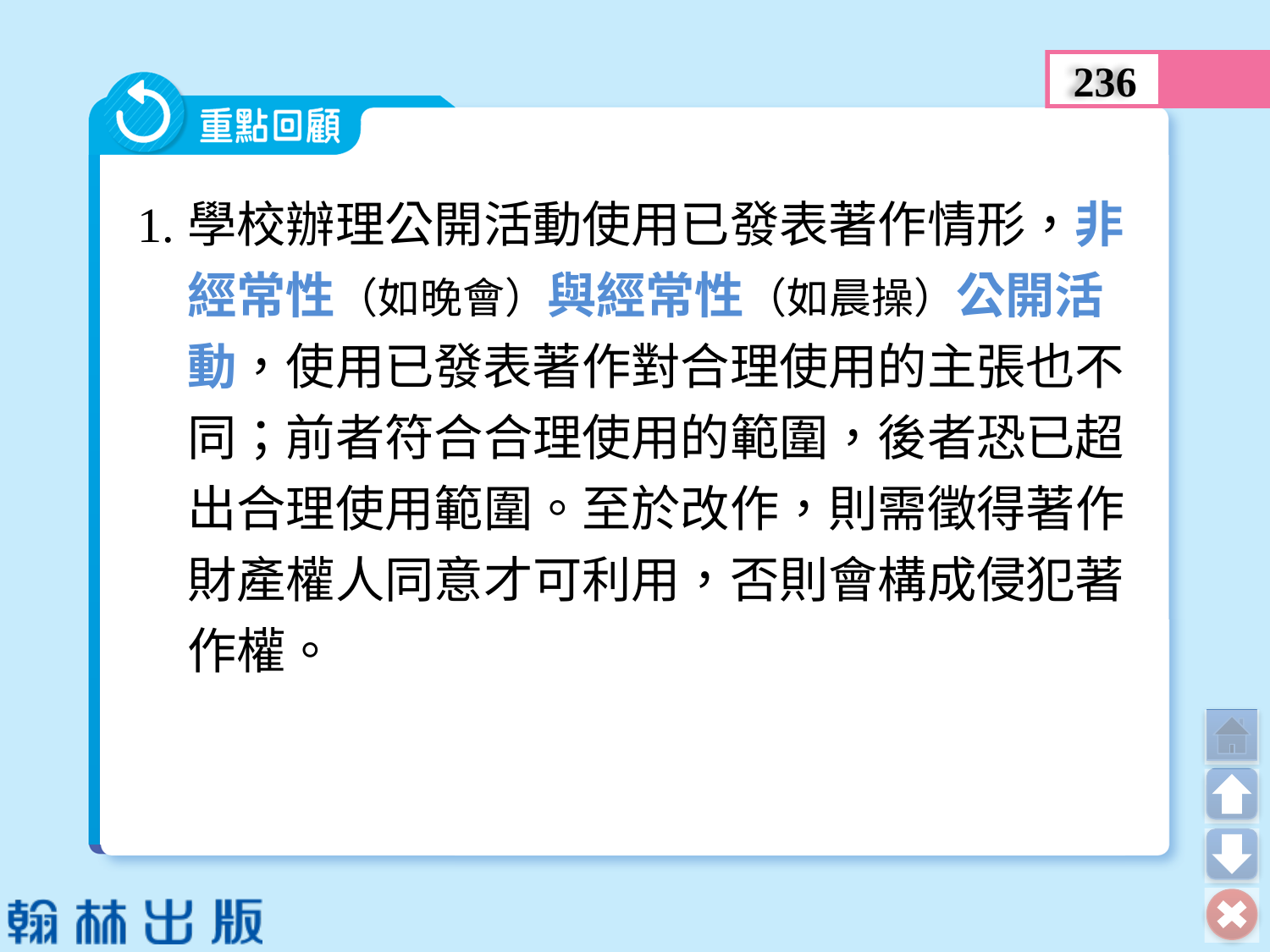

236
1.	學校辦理公開活動使用已發表著作情形，非經常性（如晚會）與經常性（如晨操）公開活動，使用已發表著作對合理使用的主張也不同；前者符合合理使用的範圍，後者恐已超出合理使用範圍。至於改作，則需徵得著作財產權人同意才可利用，否則會構成侵犯著作權。